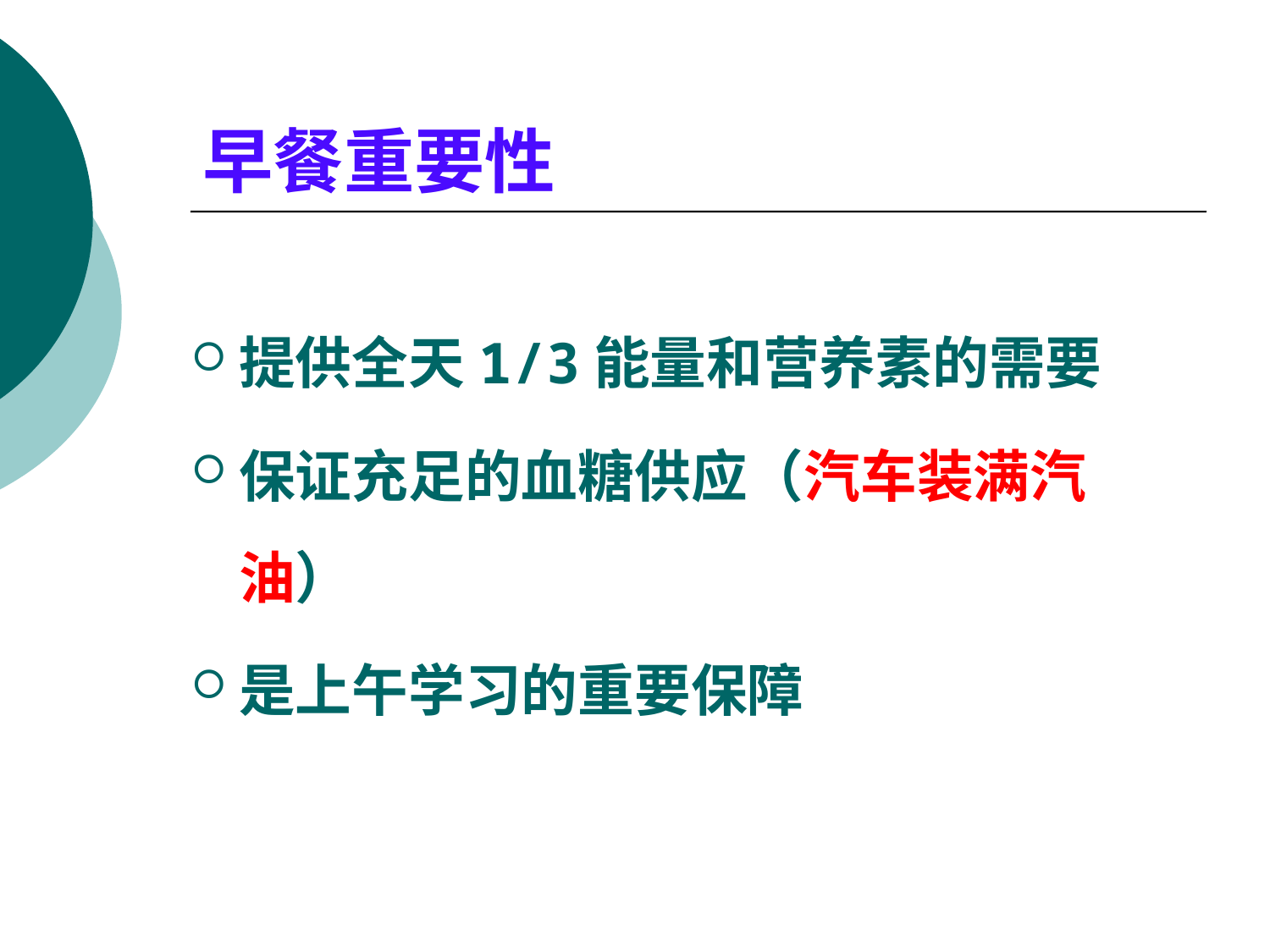

# 早餐重要性
提供全天1/3能量和营养素的需要
保证充足的血糖供应（汽车装满汽油）
是上午学习的重要保障